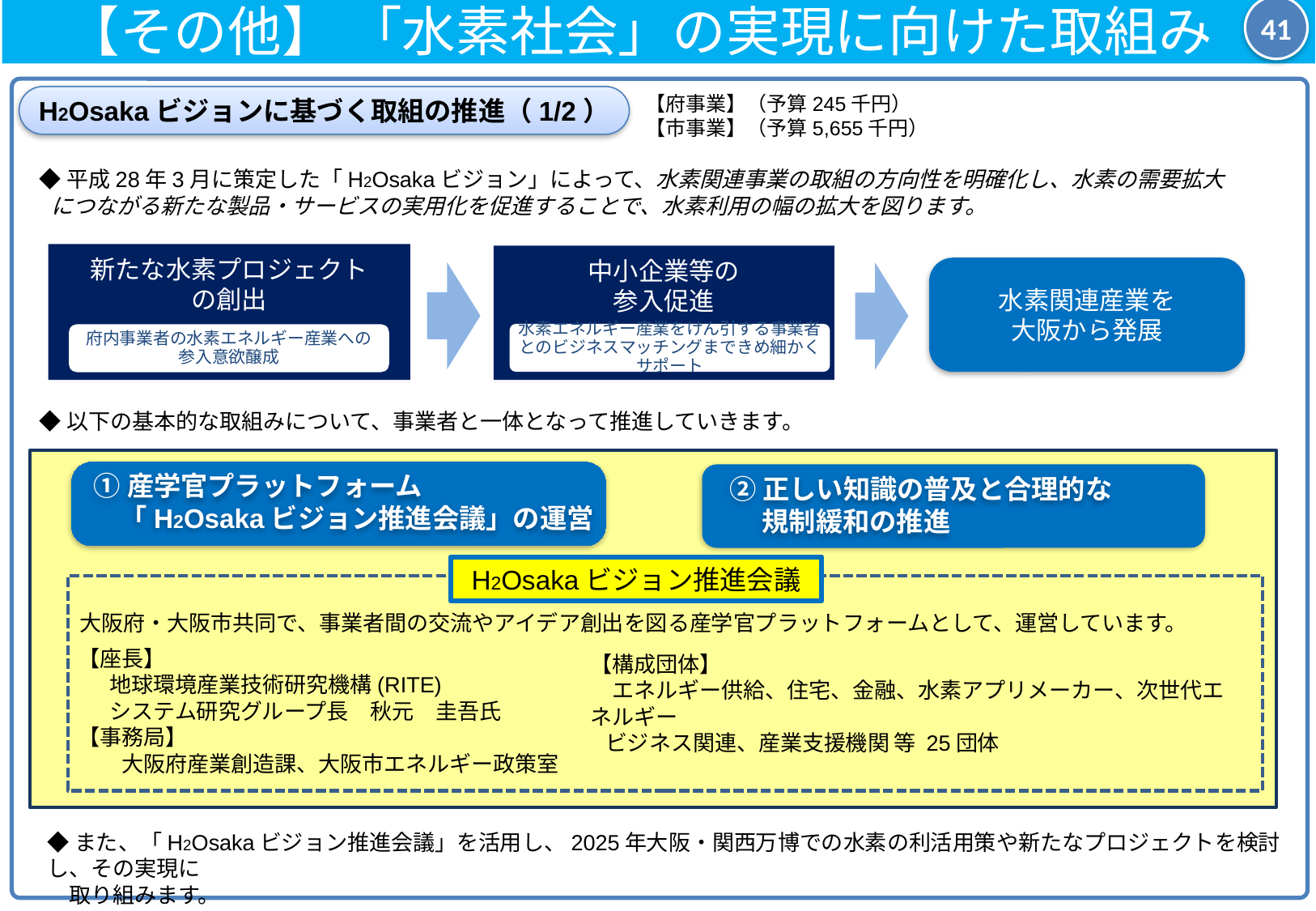

【その他】 「水素社会」の実現に向けた取組み
41

H2Osakaビジョンに基づく取組の推進（1/2）
【府事業】（予算245千円）
【市事業】（予算5,655千円）

◆平成28年3月に策定した「H2Osakaビジョン」によって、水素関連事業の取組の方向性を明確化し、水素の需要拡大につながる新たな製品・サービスの実用化を促進することで、水素利用の幅の拡大を図ります。
新たな水素プロジェクト
の創出
中小企業等の
参入促進
水素関連産業を
大阪から発展

水素エネルギー産業をけん引する事業者とのビジネスマッチングまできめ細かくサポート
府内事業者の水素エネルギー産業への
参入意欲醸成
◆以下の基本的な取組みについて、事業者と一体となって推進していきます。

②正しい知識の普及と合理的な
　 規制緩和の推進

①産学官プラットフォーム
　「H2Osakaビジョン推進会議」の運営
H2Osakaビジョン推進会議

大阪府・大阪市共同で、事業者間の交流やアイデア創出を図る産学官プラットフォームとして、運営しています。
【構成団体】
　エネルギー供給、住宅、金融、水素アプリメーカー、次世代エネルギー
  ビジネス関連、産業支援機関 等 25団体
【座長】
 　地球環境産業技術研究機構(RITE)
 　システム研究グループ長　秋元　圭吾氏
【事務局】
　　大阪府産業創造課、大阪市エネルギー政策室

◆また、「H2Osakaビジョン推進会議」を活用し、2025年大阪・関西万博での水素の利活用策や新たなプロジェクトを検討し、その実現に
　取り組みます。